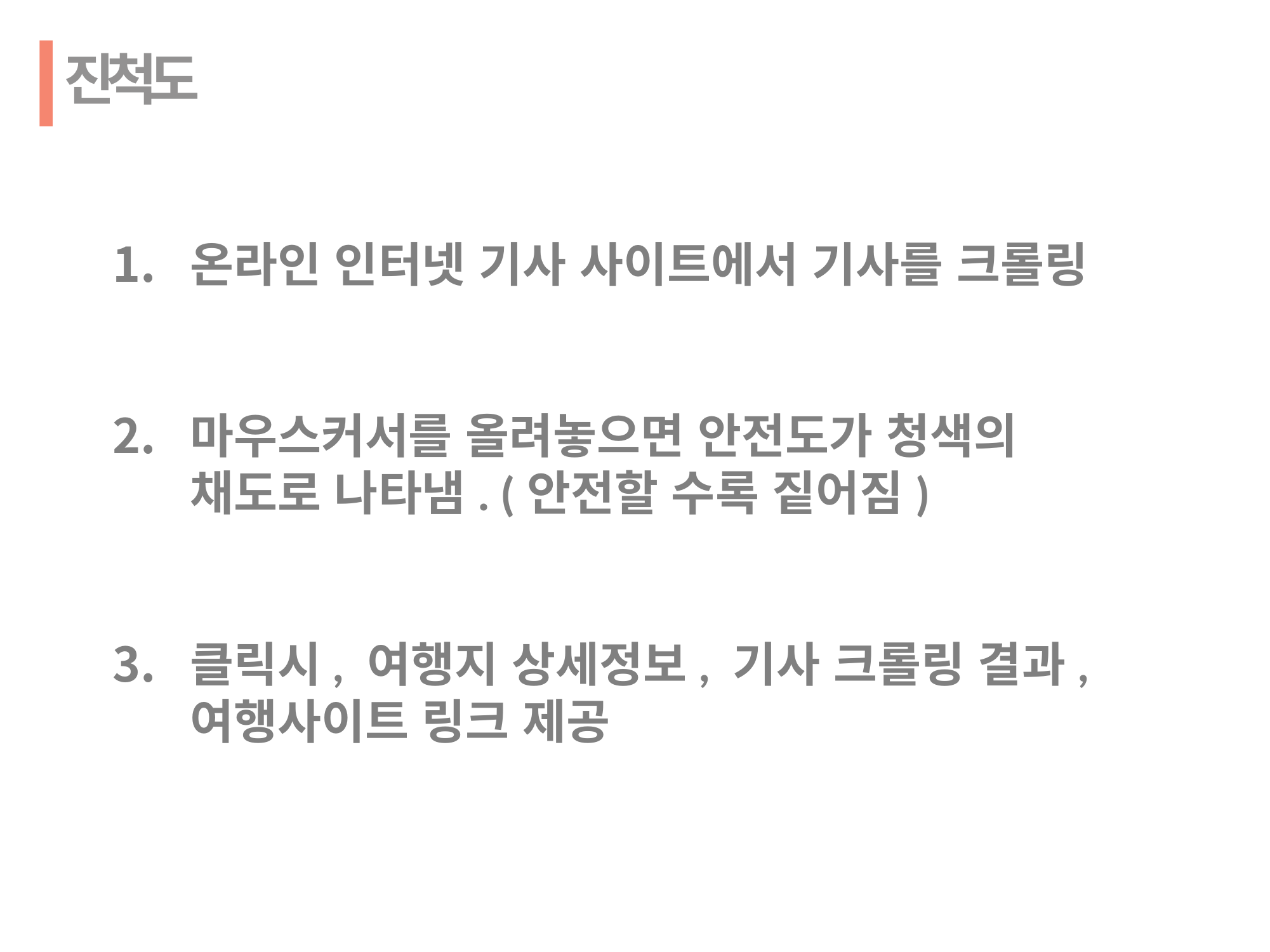

# 진척도
온라인 인터넷 기사 사이트에서 기사를 크롤링

마우스커서를 올려놓으면 안전도가 청색의    채도로 나타냄. (안전할 수록 짙어짐)

클릭시, 여행지 상세정보, 기사 크롤링 결과,   여행사이트 링크 제공